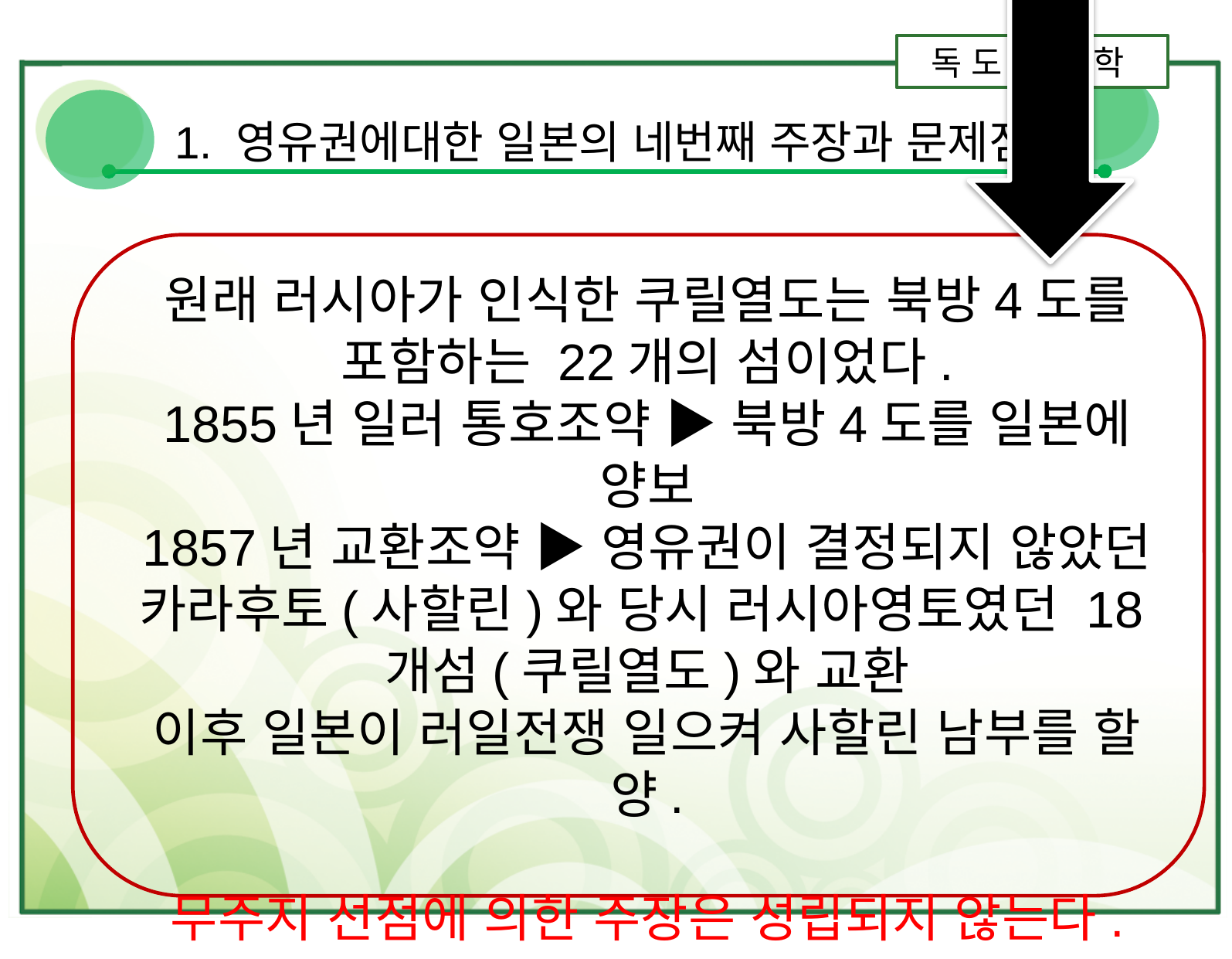

독 도 영 토 학

1. 영유권에대한 일본의 네번째 주장과 문제점

원래 러시아가 인식한 쿠릴열도는 북방4도를 포함하는 22개의 섬이었다.
1855년 일러 통호조약 ▶ 북방4도를 일본에 양보
1857년 교환조약 ▶ 영유권이 결정되지 않았던 카라후토(사할린)와 당시 러시아영토였던 18개섬(쿠릴열도)와 교환
이후 일본이 러일전쟁 일으켜 사할린 남부를 할양.

무주지 선점에 의한 주장은 성립되지 않는다.